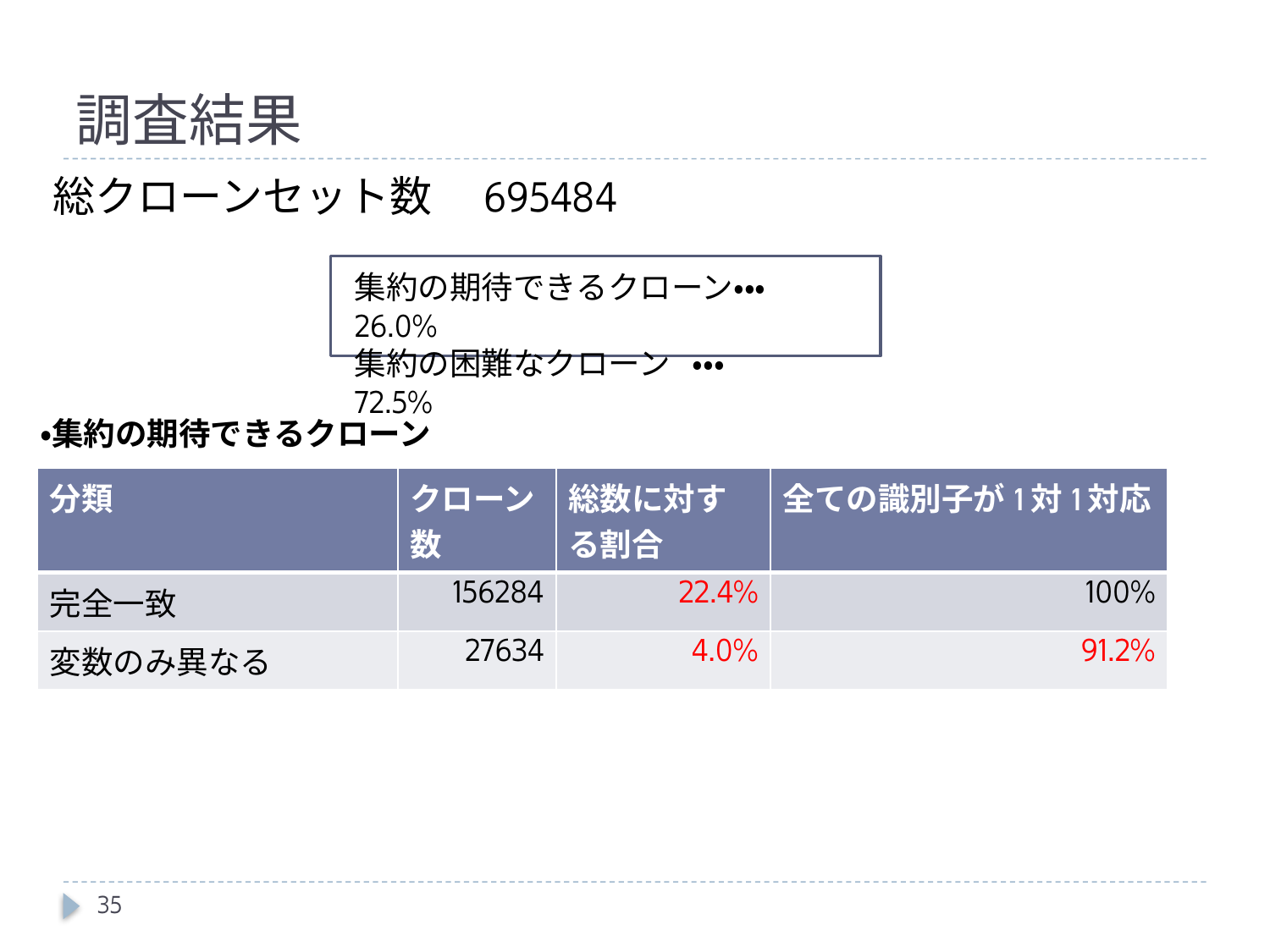

# 調査結果
総クローンセット数　695484

集約の期待できるクローン・・・　26.0%
集約の困難なクローン   ・・・　 　72.5%
・集約の期待できるクローン
| 分類 | クローン数 | 総数に対する割合 | 全ての識別子が1対1対応 |
| --- | --- | --- | --- |
| 完全一致 | 156284 | 22.4% | 100% |
| 変数のみ異なる | 27634 | 4.0% | 91.2% |
35